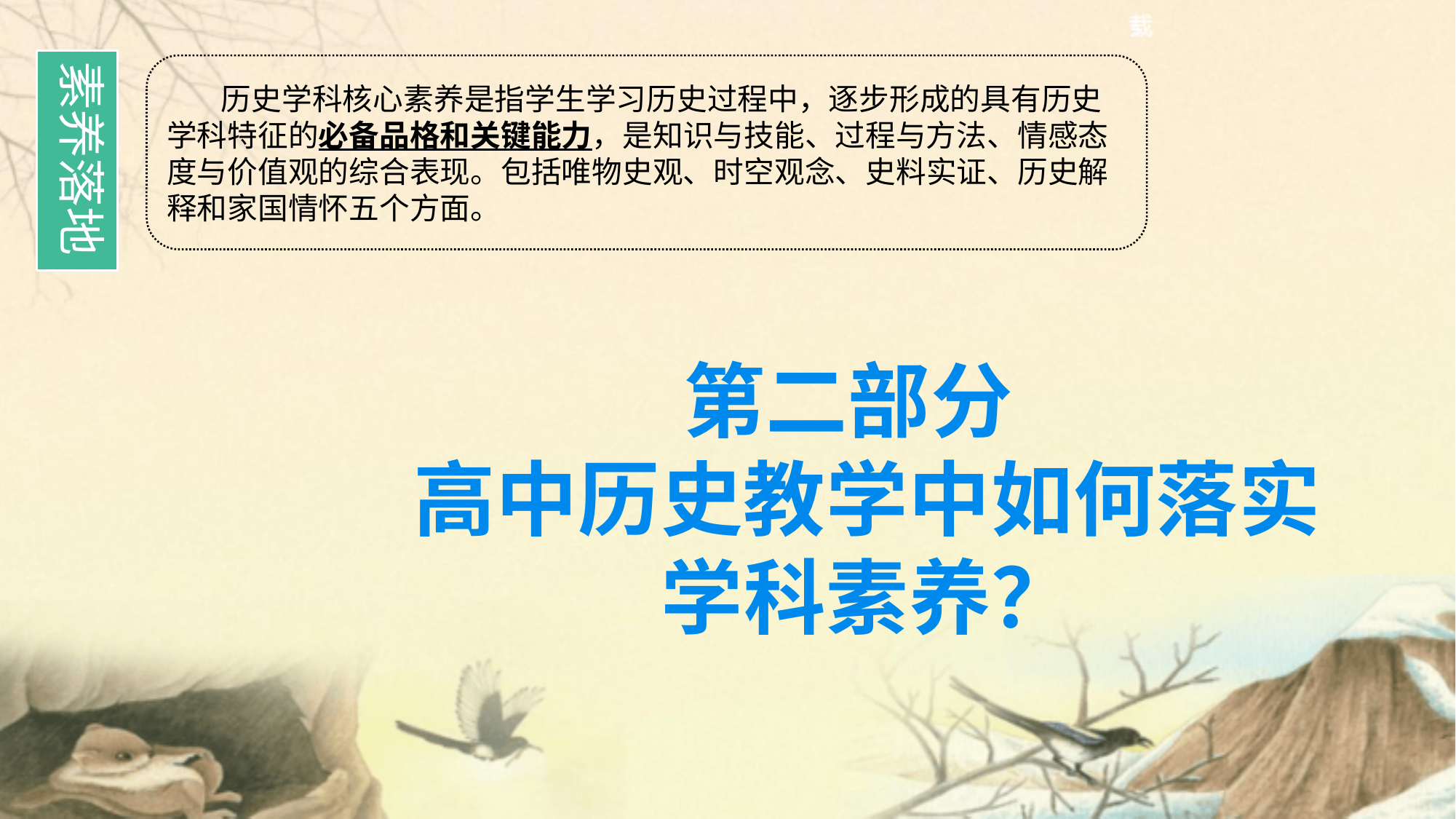

素养落地

       历史学科核心素养是指学生学习历史过程中，逐步形成的具有历史学科特征的必备品格和关键能力，是知识与技能、过程与方法、情感态度与价值观的综合表现。包括唯物史观、时空观念、史料实证、历史解释和家国情怀五个方面。

第二部分
高中历史教学中如何落实
学科素养？